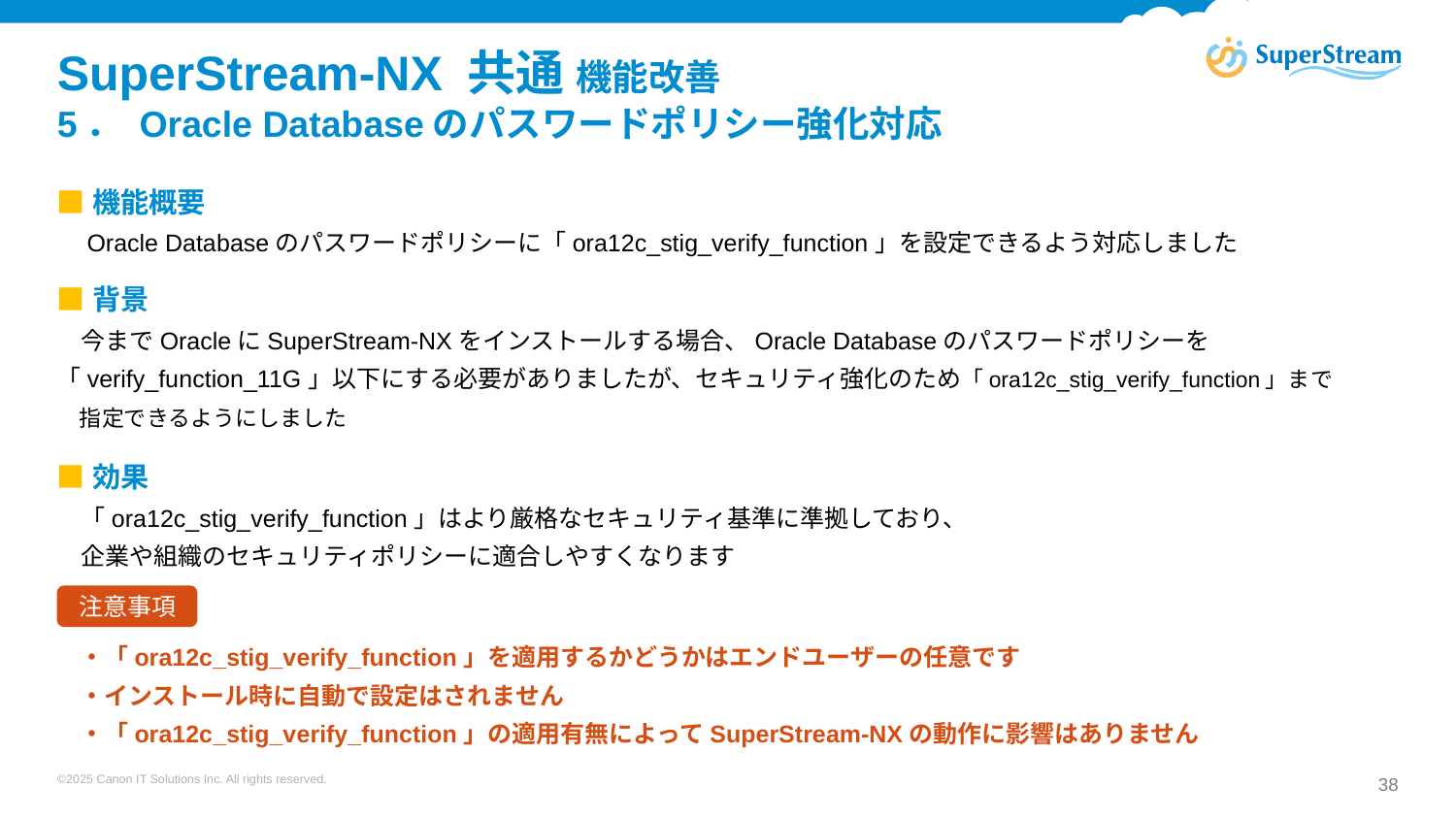

# SuperStream-NX 共通 機能改善　 5． Oracle Databaseのパスワードポリシー強化対応
■機能概要
　Oracle Databaseのパスワードポリシーに「ora12c_stig_verify_function」を設定できるよう対応しました
■背景
　今までOracleにSuperStream-NXをインストールする場合、Oracle Databaseのパスワードポリシーを　　「verify_function_11G」以下にする必要がありましたが、セキュリティ強化のため「ora12c_stig_verify_function」まで
　指定できるようにしました
■効果
　「ora12c_stig_verify_function」はより厳格なセキュリティ基準に準拠しており、
　企業や組織のセキュリティポリシーに適合しやすくなります
注意事項
・「ora12c_stig_verify_function」を適用するかどうかはエンドユーザーの任意です
・インストール時に自動で設定はされません
・「ora12c_stig_verify_function」の適用有無によってSuperStream-NXの動作に影響はありません

©2025 Canon IT Solutions Inc. All rights reserved.
38